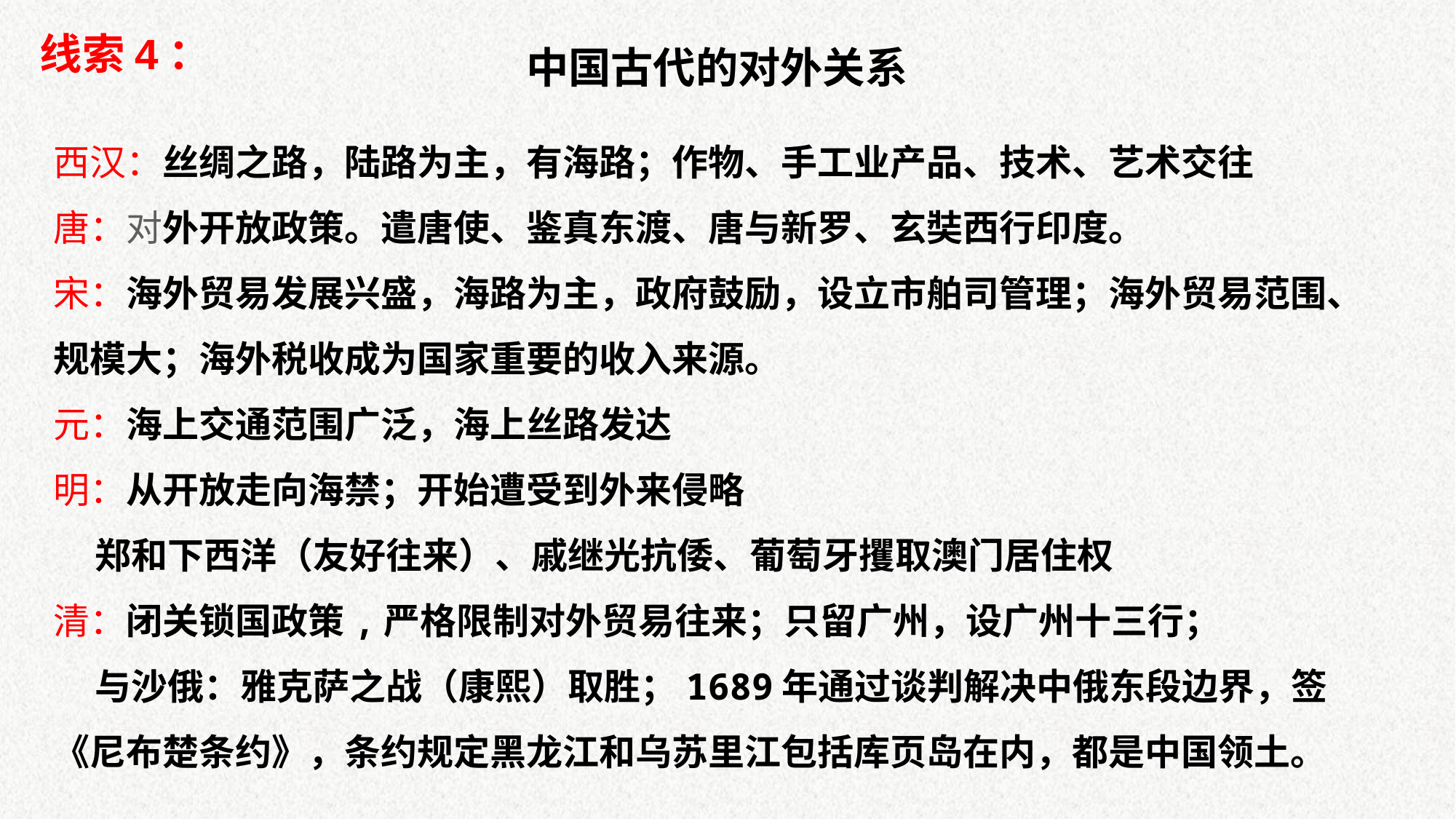

线索4：
中国古代的对外关系
西汉：丝绸之路，陆路为主，有海路；作物、手工业产品、技术、艺术交往
唐：对外开放政策。遣唐使、鉴真东渡、唐与新罗、玄奘西行印度。
宋：海外贸易发展兴盛，海路为主，政府鼓励，设立市舶司管理；海外贸易范围、规模大；海外税收成为国家重要的收入来源。
元：海上交通范围广泛，海上丝路发达
明：从开放走向海禁；开始遭受到外来侵略
    郑和下西洋（友好往来）、戚继光抗倭、葡萄牙攫取澳门居住权
清：闭关锁国政策,严格限制对外贸易往来；只留广州，设广州十三行；
    与沙俄：雅克萨之战（康熙）取胜；1689年通过谈判解决中俄东段边界，签《尼布楚条约》，条约规定黑龙江和乌苏里江包括库页岛在内，都是中国领土。